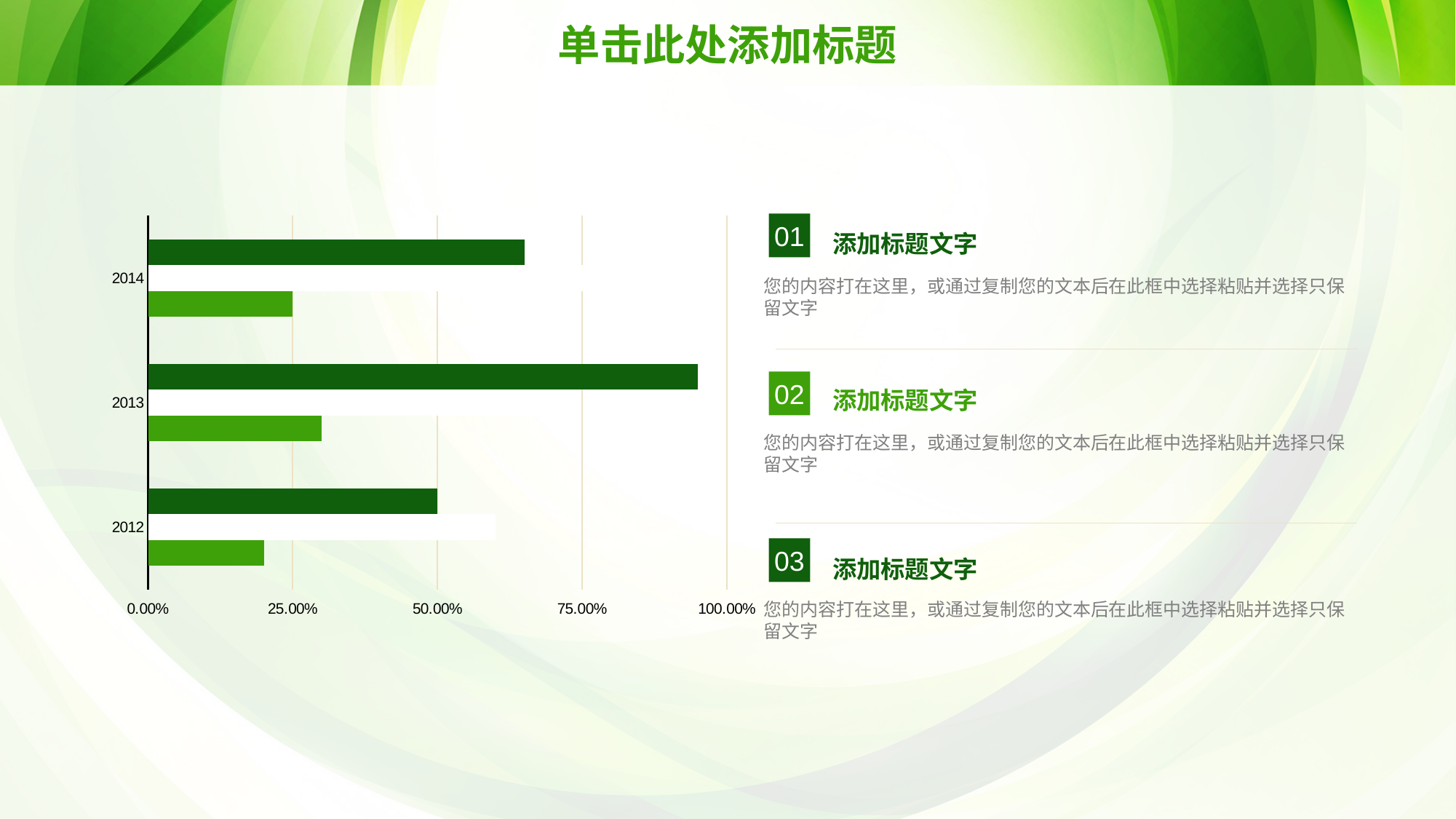

# 单击此处添加标题

### Chart:

| Category | Series 3 | Series 2 | Series 1 |
|---|---|---|---|
| 2014 | 0.65 | 0.8 | 0.25 |
| 2013 | 0.95 | 0.7 | 0.3 |
| 2012 | 0.5 | 0.6 | 0.2 |
01
添加标题文字
您的内容打在这里，或通过复制您的文本后在此框中选择粘贴并选择只保留文字

02
添加标题文字
您的内容打在这里，或通过复制您的文本后在此框中选择粘贴并选择只保留文字

03
添加标题文字
您的内容打在这里，或通过复制您的文本后在此框中选择粘贴并选择只保留文字
32